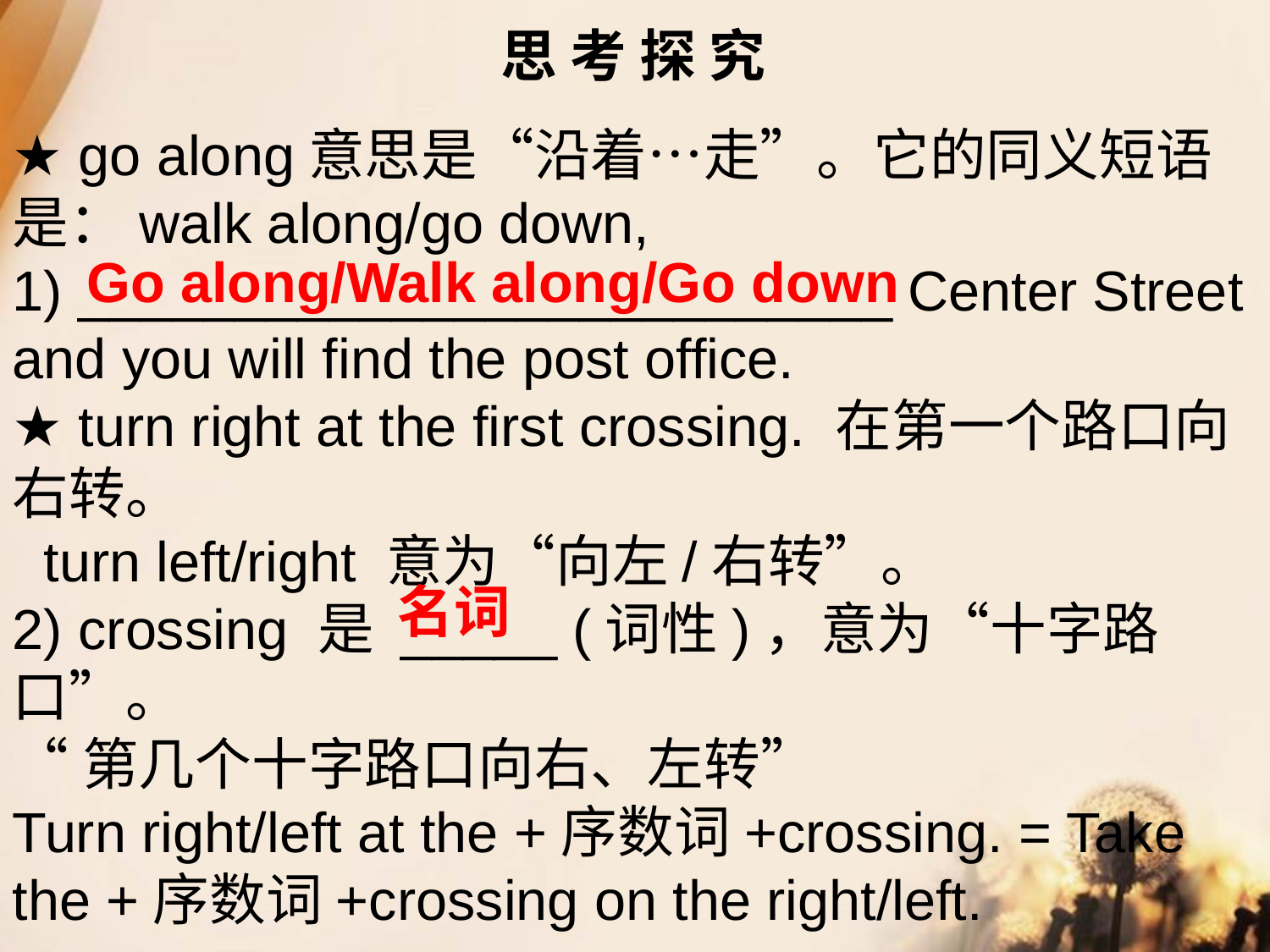

思 考 探 究
★ go along意思是“沿着…走”。它的同义短语是：walk along/go down,
1) __________________________ Center Street and you will find the post office.
★ turn right at the first crossing. 在第一个路口向右转。
  turn left/right 意为“向左/右转”。
2) crossing 是 _____ (词性)，意为“十字路口”。
“第几个十字路口向右、左转”
Turn right/left at the +序数词+crossing. = Take the +序数词+crossing on the right/left.
Go along/Walk along/Go down
名词